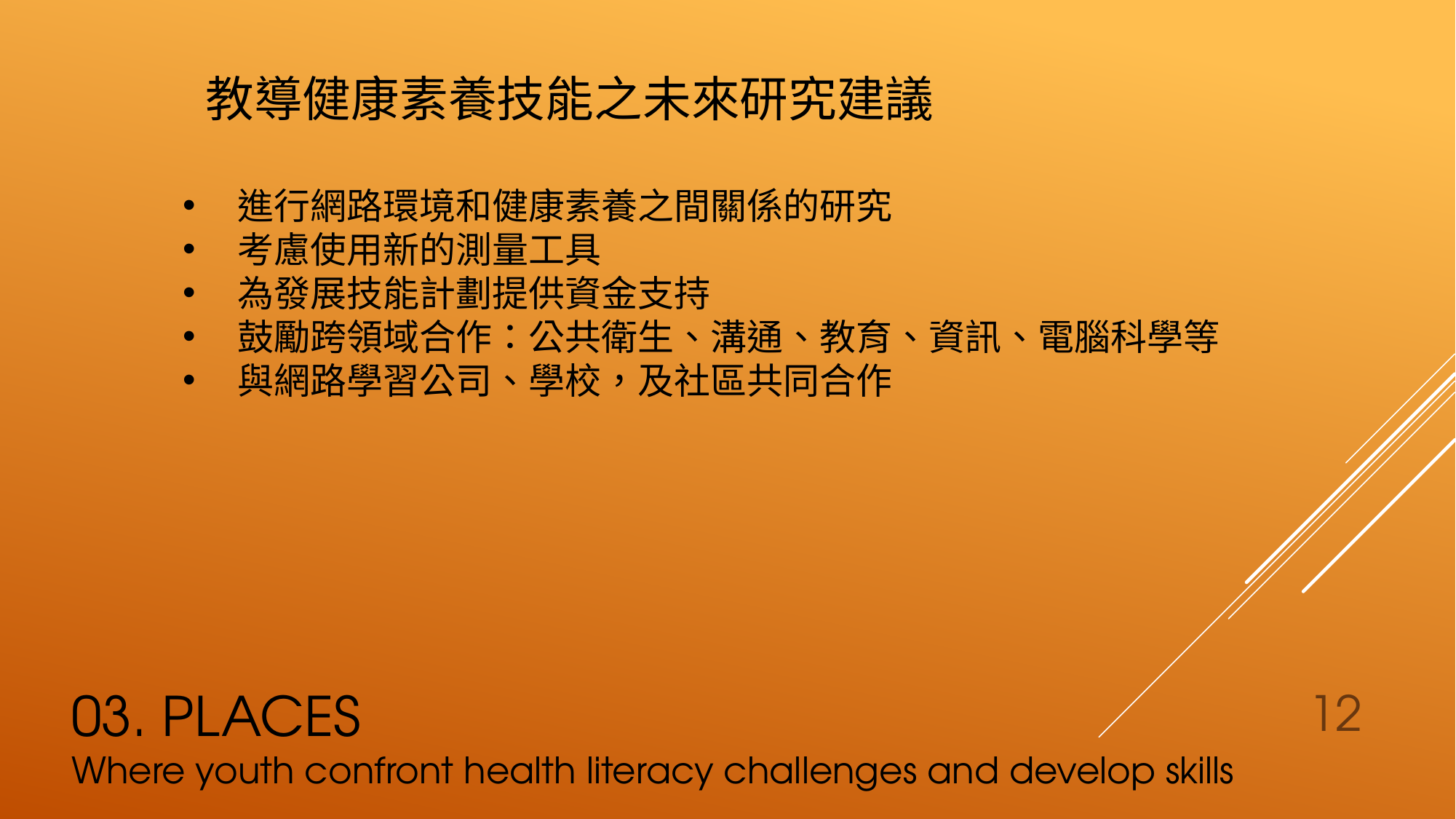

教導健康素養技能之未來研究建議
進行網路環境和健康素養之間關係的研究
考慮使用新的測量工具
為發展技能計劃提供資金支持
鼓勵跨領域合作：公共衛生、溝通、教育、資訊、電腦科學等
與網路學習公司、學校，及社區共同合作
# 03. Places Where youth confront health literacy challenges and develop skills
12